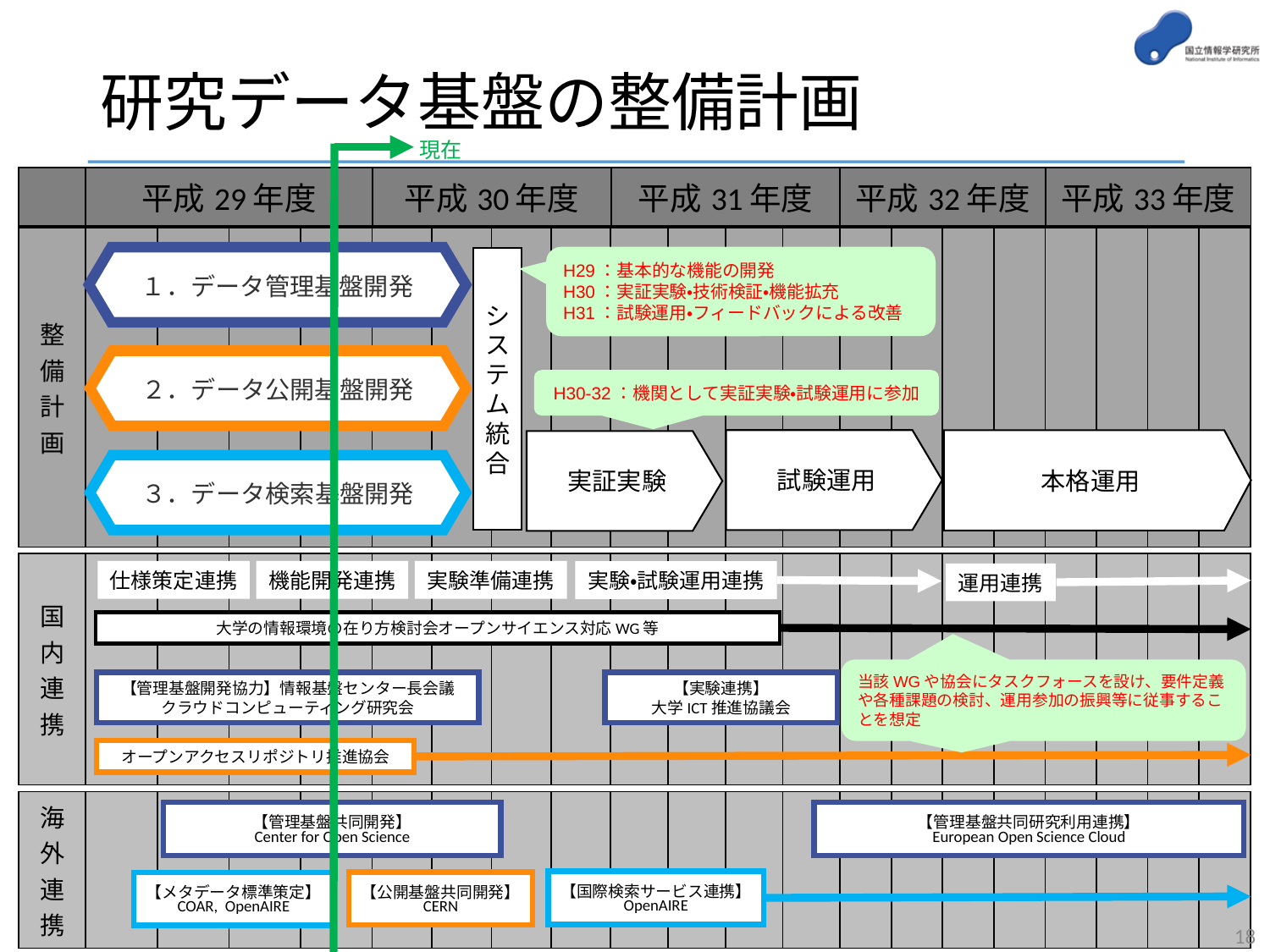

# 研究データ基盤の整備計画
現在
|  | 平成29年度 | 平成30年度 | 平成31年度 | 平成32年度 | 平成33年度 |
| --- | --- | --- | --- | --- | --- |
| 整備計画 |  |  |  |  |  |  |  |  |  |  |  |  |  |  |  |  |  |  |  |  |
| --- | --- | --- | --- | --- | --- | --- | --- | --- | --- | --- | --- | --- | --- | --- | --- | --- | --- | --- | --- | --- |
H29：基本的な機能の開発
H30：実証実験・技術検証・機能拡充
H31：試験運用・フィードバックによる改善
１．データ管理基盤開発
システム統合
２．データ公開基盤開発
H30-32：機関として実証実験・試験運用に参加
本格運用
試験運用
実証実験
３．データ検索基盤開発
| 国内連携 |  |  |  |  |  |  |  |  |  |  |  |  |  |  |  |  |  |  |  |  |
| --- | --- | --- | --- | --- | --- | --- | --- | --- | --- | --- | --- | --- | --- | --- | --- | --- | --- | --- | --- | --- |
仕様策定連携
機能開発連携
実験準備連携
実験・試験運用連携
運用連携
大学の情報環境の在り方検討会オープンサイエンス対応WG等
当該WGや協会にタスクフォースを設け、要件定義や各種課題の検討、運用参加の振興等に従事することを想定

【実験連携】
大学ICT推進協議会
【管理基盤開発協力】情報基盤センター長会議
クラウドコンピューティング研究会
オープンアクセスリポジトリ推進協会
| 海外連携 |  |  |  |  |  |  |  |  |  |  |  |  |  |  |  |  |  |  |  |  |
| --- | --- | --- | --- | --- | --- | --- | --- | --- | --- | --- | --- | --- | --- | --- | --- | --- | --- | --- | --- | --- |
【管理基盤共同開発】
Center for Open Science
【管理基盤共同研究利用連携】
European Open Science Cloud
【国際検索サービス連携】
OpenAIRE
【公開基盤共同開発】
CERN
【メタデータ標準策定】
COAR,  OpenAIRE
18